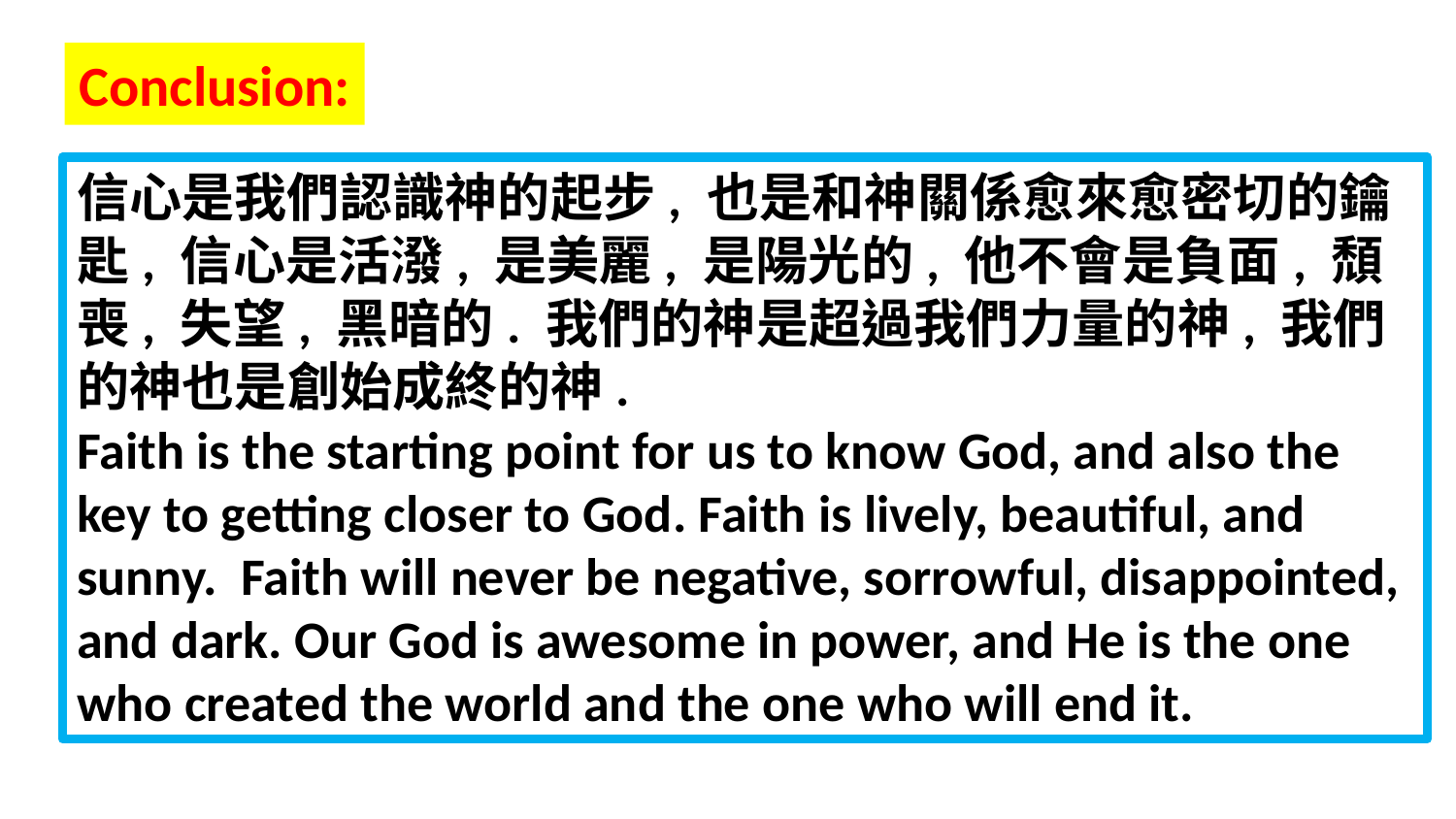

Conclusion:
信心是我們認識神的起步, 也是和神關係愈來愈密切的鑰匙, 信心是活潑, 是美麗, 是陽光的, 他不會是負面, 頹喪, 失望, 黑暗的. 我們的神是超過我們力量的神, 我們的神也是創始成終的神.
Faith is the starting point for us to know God, and also the key to getting closer to God. Faith is lively, beautiful, and sunny.  Faith will never be negative, sorrowful, disappointed, and dark. Our God is awesome in power, and He is the one who created the world and the one who will end it.